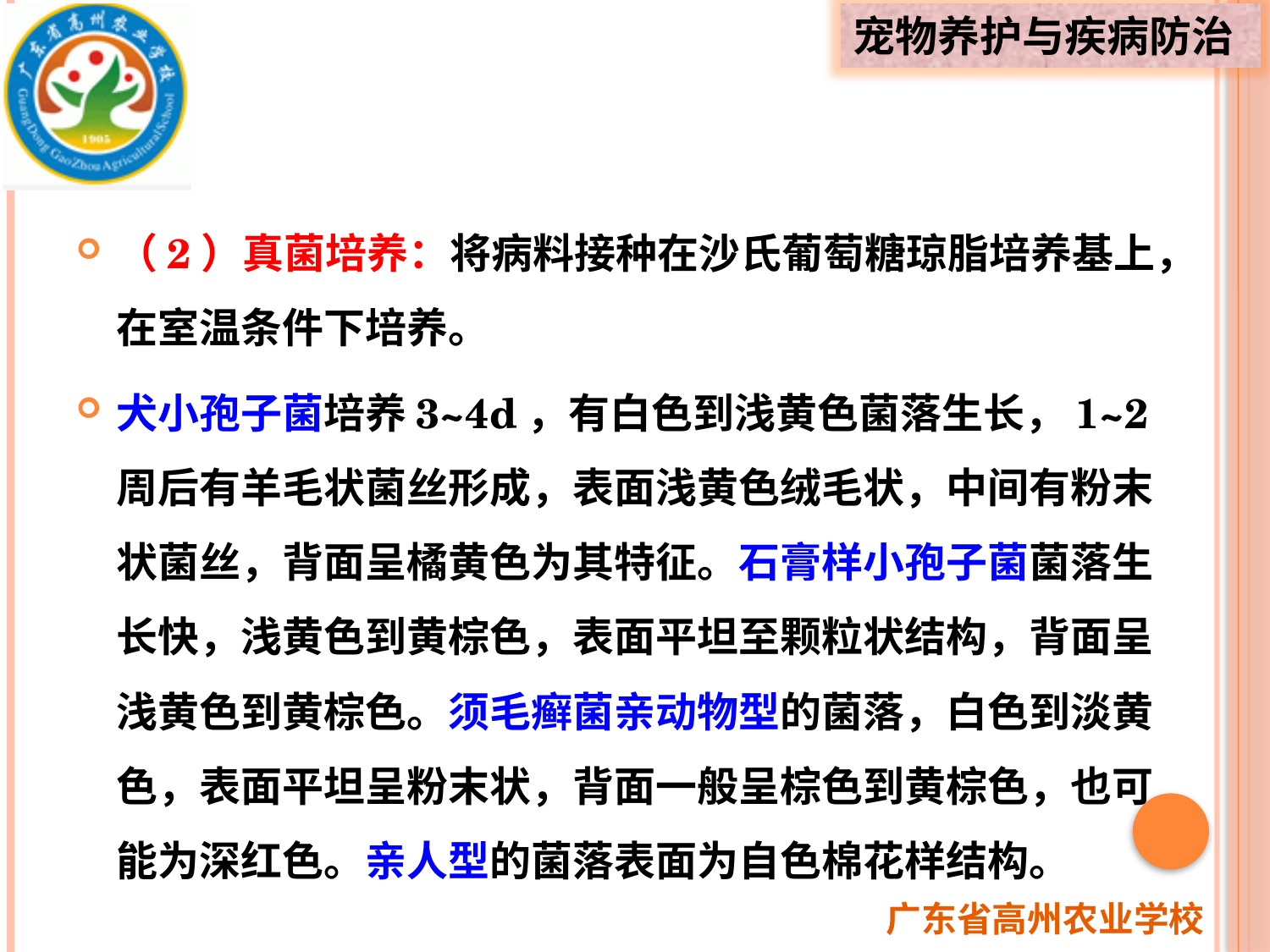

（2）真菌培养：将病料接种在沙氏葡萄糖琼脂培养基上，在室温条件下培养。
犬小孢子菌培养3~4d，有白色到浅黄色菌落生长，1~2周后有羊毛状菌丝形成，表面浅黄色绒毛状，中间有粉末状菌丝，背面呈橘黄色为其特征。石膏样小孢子菌菌落生长快，浅黄色到黄棕色，表面平坦至颗粒状结构，背面呈浅黄色到黄棕色。须毛癣菌亲动物型的菌落，白色到淡黄色，表面平坦呈粉末状，背面一般呈棕色到黄棕色，也可能为深红色。亲人型的菌落表面为自色棉花样结构。